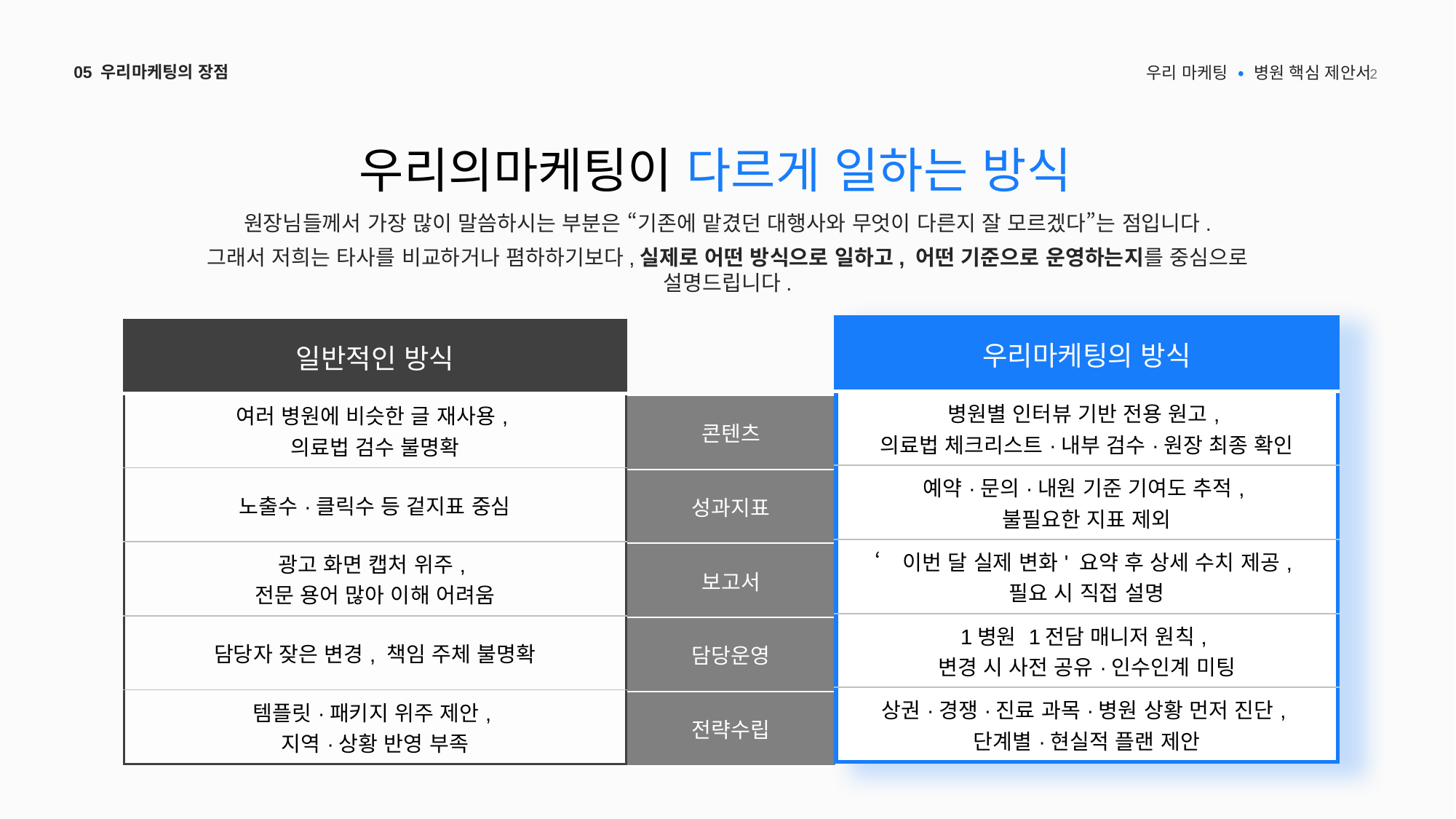

2
05 우리마케팅의 장점
우리 마케팅  •  병원 핵심 제안서
우리의마케팅이 다르게 일하는 방식
원장님들께서 가장 많이 말씀하시는 부분은 “기존에 맡겼던 대행사와 무엇이 다른지 잘 모르겠다”는 점입니다.
그래서 저희는 타사를 비교하거나 폄하하기보다,실제로 어떤 방식으로 일하고, 어떤 기준으로 운영하는지를 중심으로 설명드립니다.
| 우리마케팅의 방식 |
| --- |
| 병원별 인터뷰 기반 전용 원고, 의료법 체크리스트·내부 검수·원장 최종 확인 |
| 예약·문의·내원 기준 기여도 추적, 불필요한 지표 제외 |
| ‘이번 달 실제 변화' 요약 후 상세 수치 제공, 필요 시 직접 설명 |
| 1병원 1전담 매니저 원칙, 변경 시 사전 공유·인수인계 미팅 |
| 상권·경쟁·진료 과목·병원 상황 먼저 진단, 단계별·현실적 플랜 제안 |
| 일반적인 방식 |
| --- |
| 여러 병원에 비슷한 글 재사용, 의료법 검수 불명확 |
| 노출수·클릭수 등 겉지표 중심 |
| 광고 화면 캡처 위주, 전문 용어 많아 이해 어려움 |
| 담당자 잦은 변경, 책임 주체 불명확 |
| 템플릿·패키지 위주 제안, 지역·상황 반영 부족 |
| 콘텐츠 |
| --- |
| 성과지표 |
| 보고서 |
| 담당운영 |
| 전략수립 |